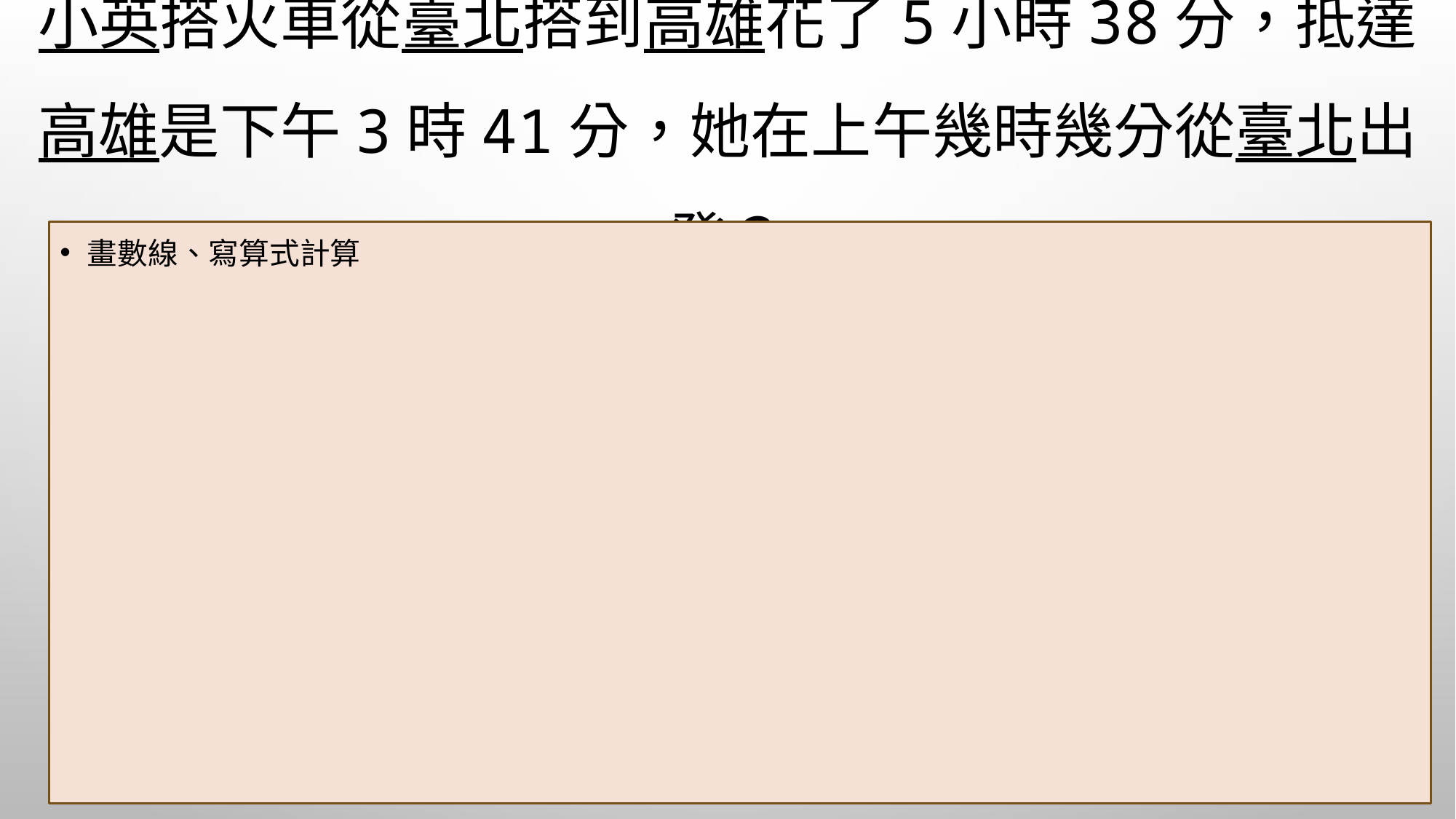

# 小英搭火車從臺北搭到高雄花了5小時38分，抵達高雄是下午3時41分，她在上午幾時幾分從臺北出發？
畫數線、寫算式計算